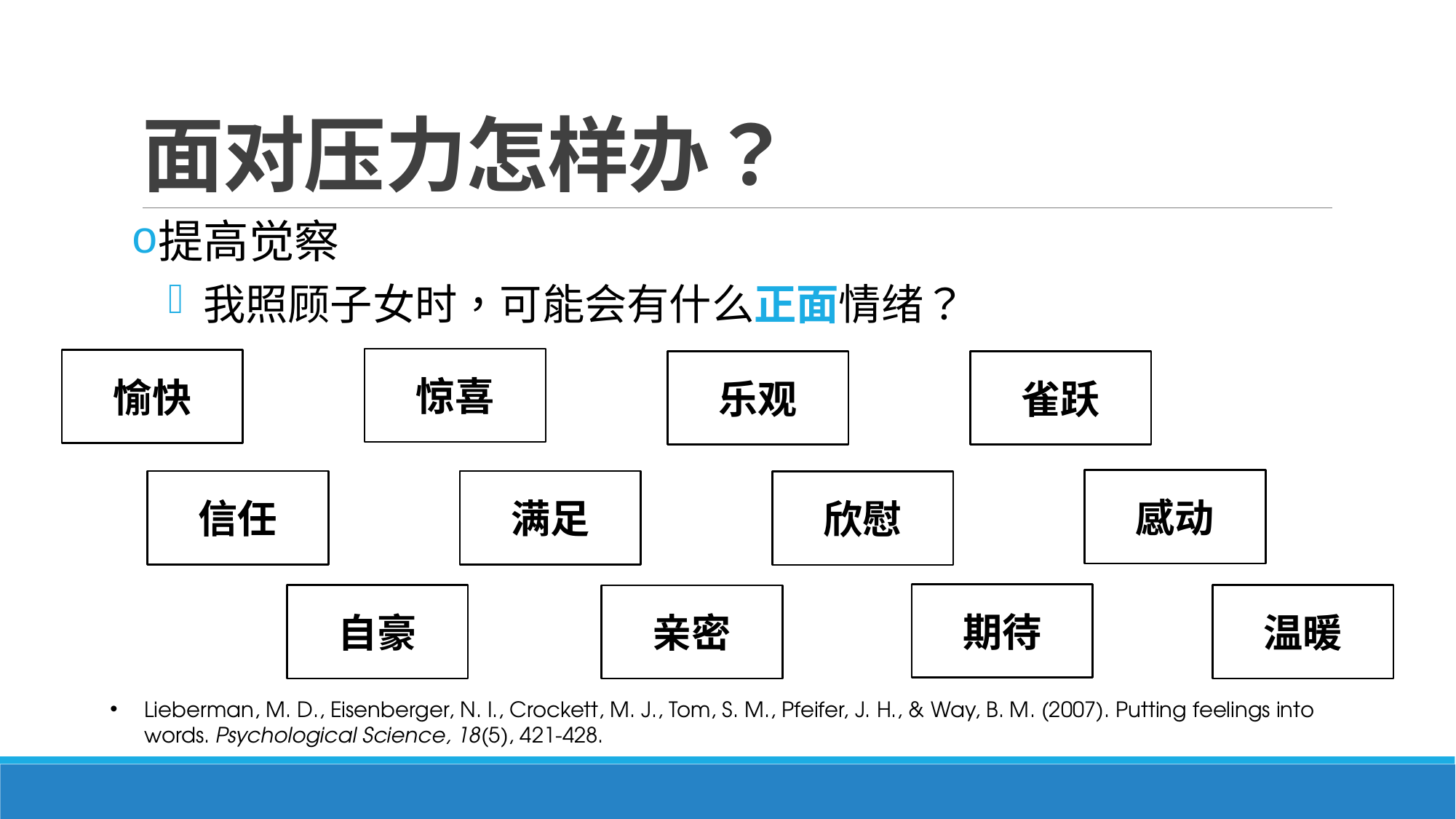

# 面对压力怎样办？
提高觉察
 我照顾子女时，可能会有什么正面情绪？
惊喜
愉快
乐观
雀跃
感动
信任
满足
欣慰
期待
温暖
自豪
亲密
Lieberman, M. D., Eisenberger, N. I., Crockett, M. J., Tom, S. M., Pfeifer, J. H., & Way, B. M. (2007). Putting feelings into words. Psychological Science, 18(5), 421-428.